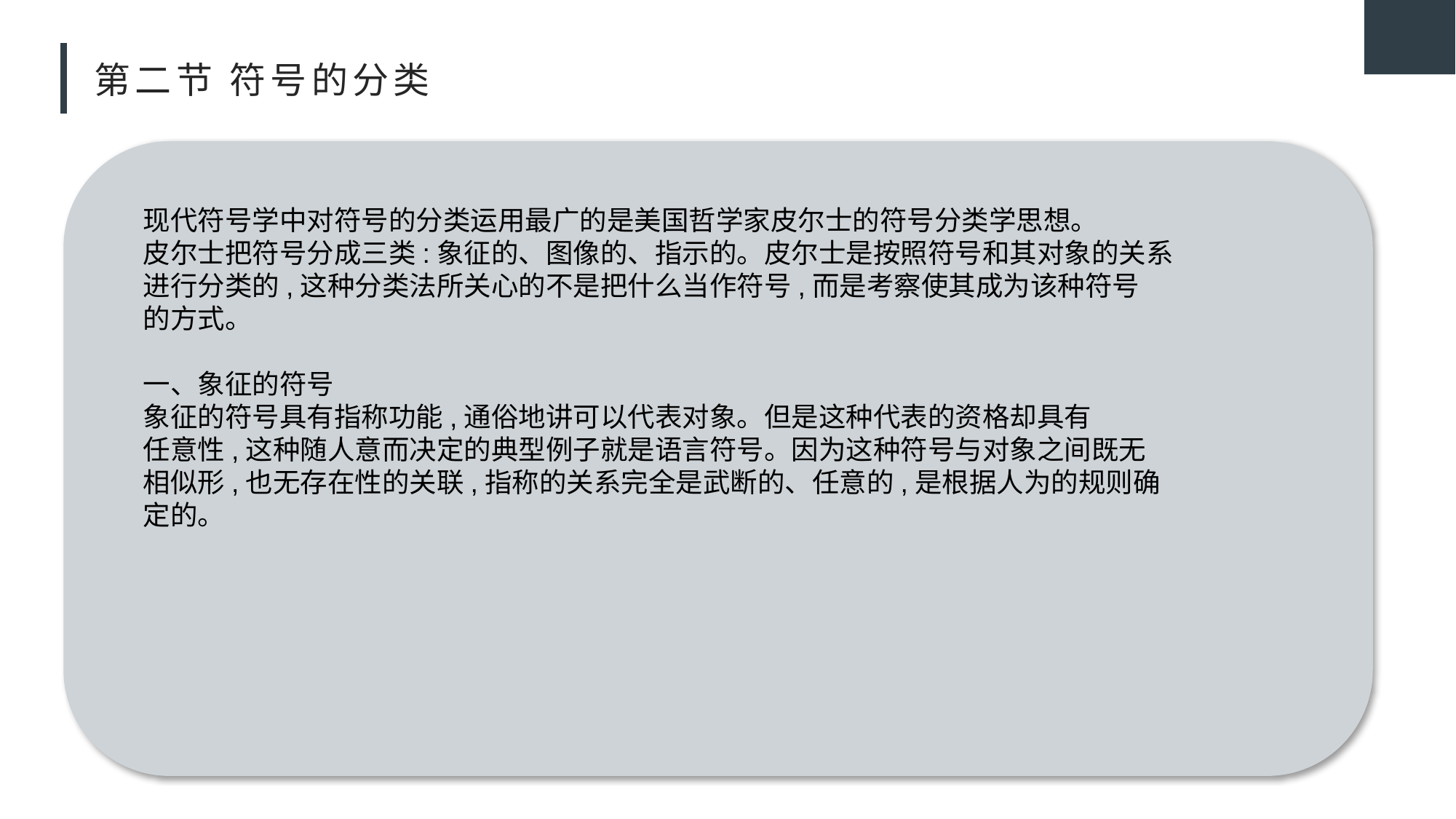

# 第二节 符号的分类

现代符号学中对符号的分类运用最广的是美国哲学家皮尔士的符号分类学思想。
皮尔士把符号分成三类:象征的、图像的、指示的。皮尔士是按照符号和其对象的关系
进行分类的,这种分类法所关心的不是把什么当作符号,而是考察使其成为该种符号
的方式。

一、象征的符号
象征的符号具有指称功能,通俗地讲可以代表对象。但是这种代表的资格却具有
任意性,这种随人意而决定的典型例子就是语言符号。因为这种符号与对象之间既无
相似形,也无存在性的关联,指称的关系完全是武断的、任意的,是根据人为的规则确
定的。